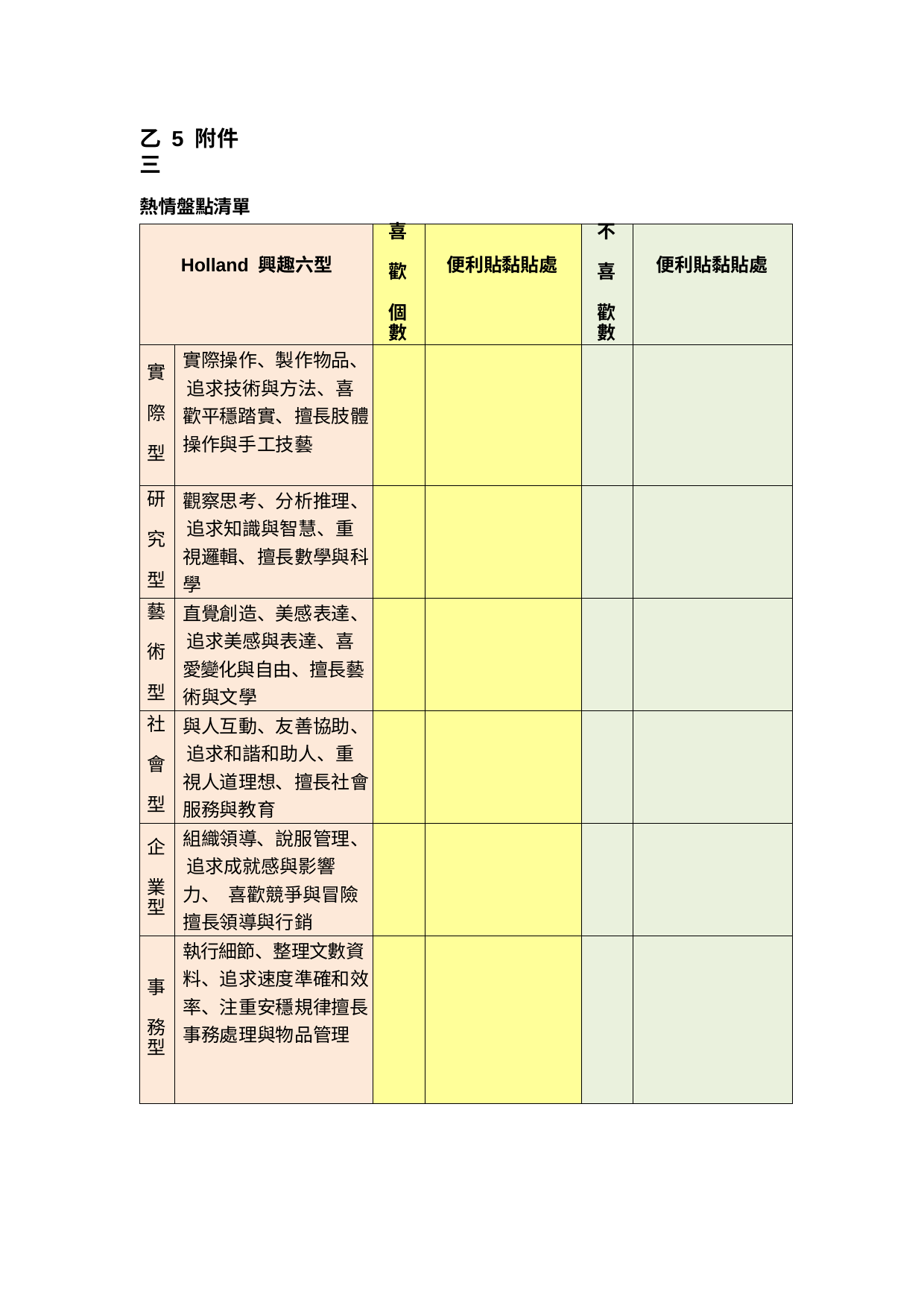

乙 5 附件三
熱情盤點清單
| Holland 興趣六型 |  | 喜 歡 個 數 | 便利貼黏貼處 | 不 喜 歡 數 | 便利貼黏貼處 |
| --- | --- | --- | --- | --- | --- |
| 實 際 型 | 實際操作、製作物品、 追求技術與方法、喜歡平穩踏實、擅長肢體操作與手工技藝 |  |  |  |  |
| 研 究 型 | 觀察思考、分析推理、 追求知識與智慧、重視邏輯、擅長數學與科學 |  |  |  |  |
| 藝 術 型 | 直覺創造、美感表達、 追求美感與表達、喜愛變化與自由、擅長藝術與文學 |  |  |  |  |
| 社 會 型 | 與人互動、友善協助、 追求和諧和助人、重視人道理想、擅長社會服務與教育 |  |  |  |  |
| 企 業 型 | 組織領導、說服管理、 追求成就感與影響力、 喜歡競爭與冒險擅長領導與行銷 |  |  |  |  |
| 事 務 型 | 執行細節、整理文數資 料、追求速度準確和效率、注重安穩規律擅長事務處理與物品管理 |  |  |  |  |